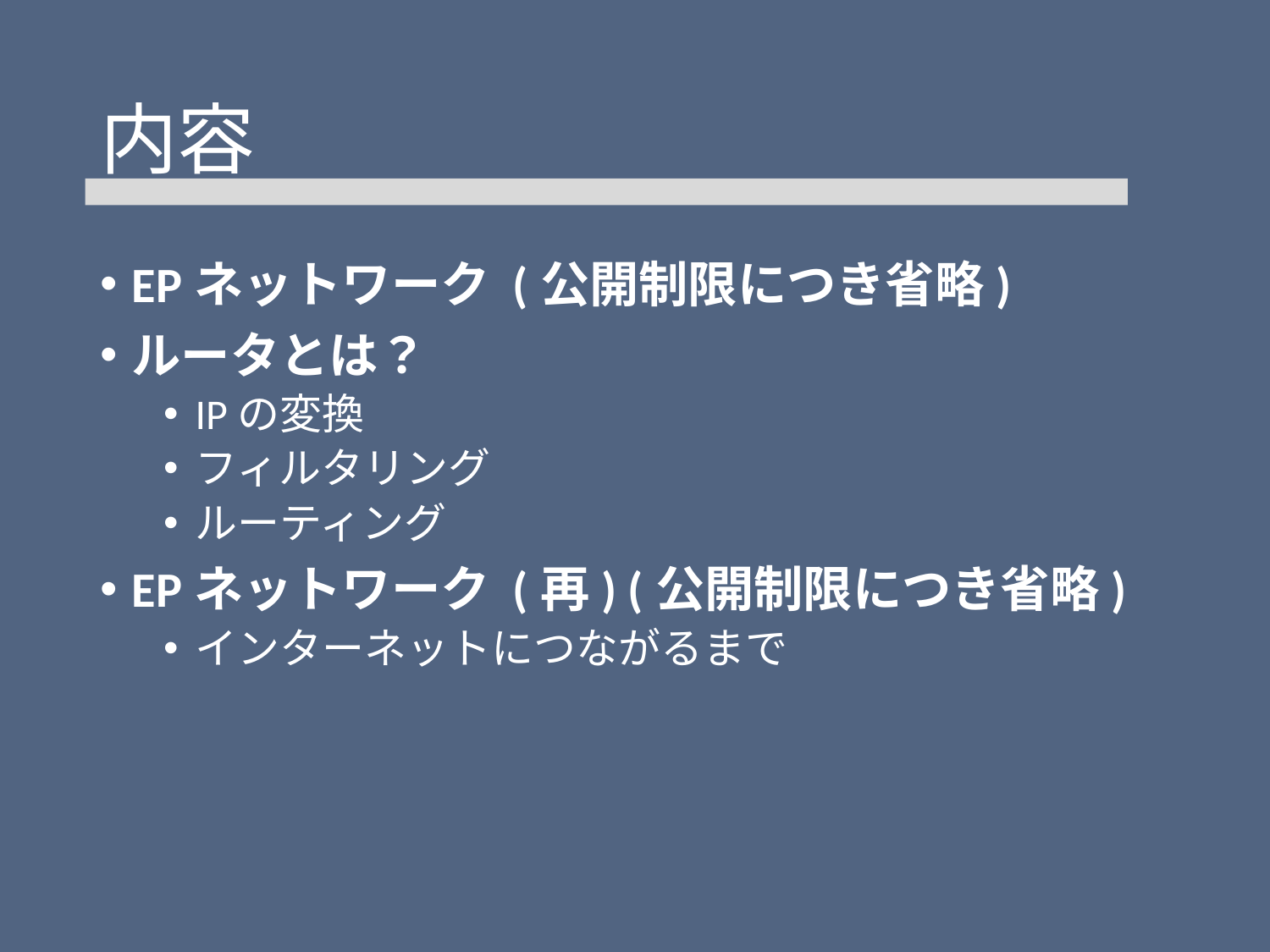

# 内容

EPネットワーク (公開制限につき省略)
ルータとは？
IPの変換
フィルタリング
ルーティング
EPネットワーク (再) (公開制限につき省略)
インターネットにつながるまで